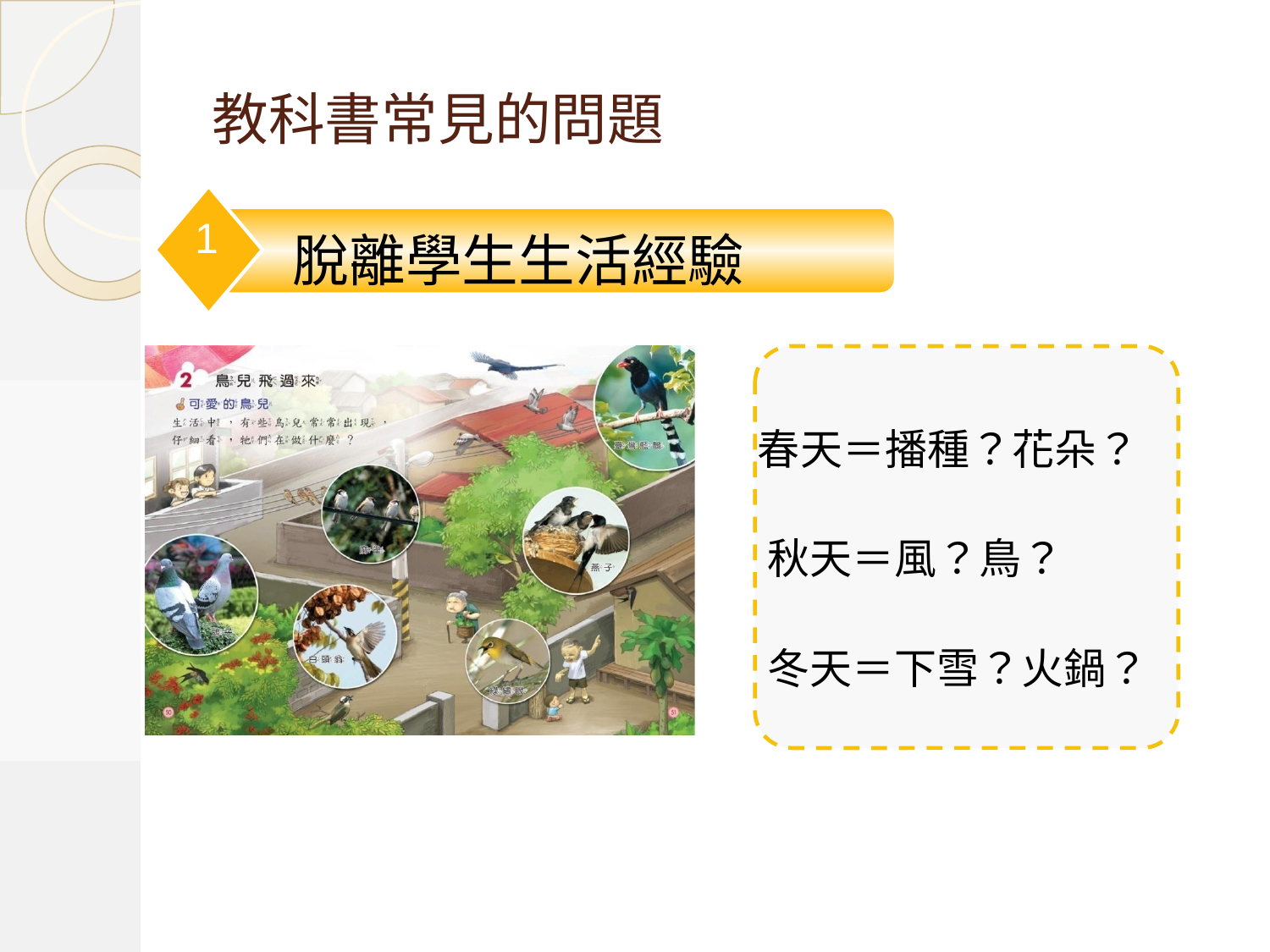

# 教科書常見的問題

1

脫離學生生活經驗

春天＝播種？花朵？
秋天＝風？鳥？
冬天＝下雪？火鍋？